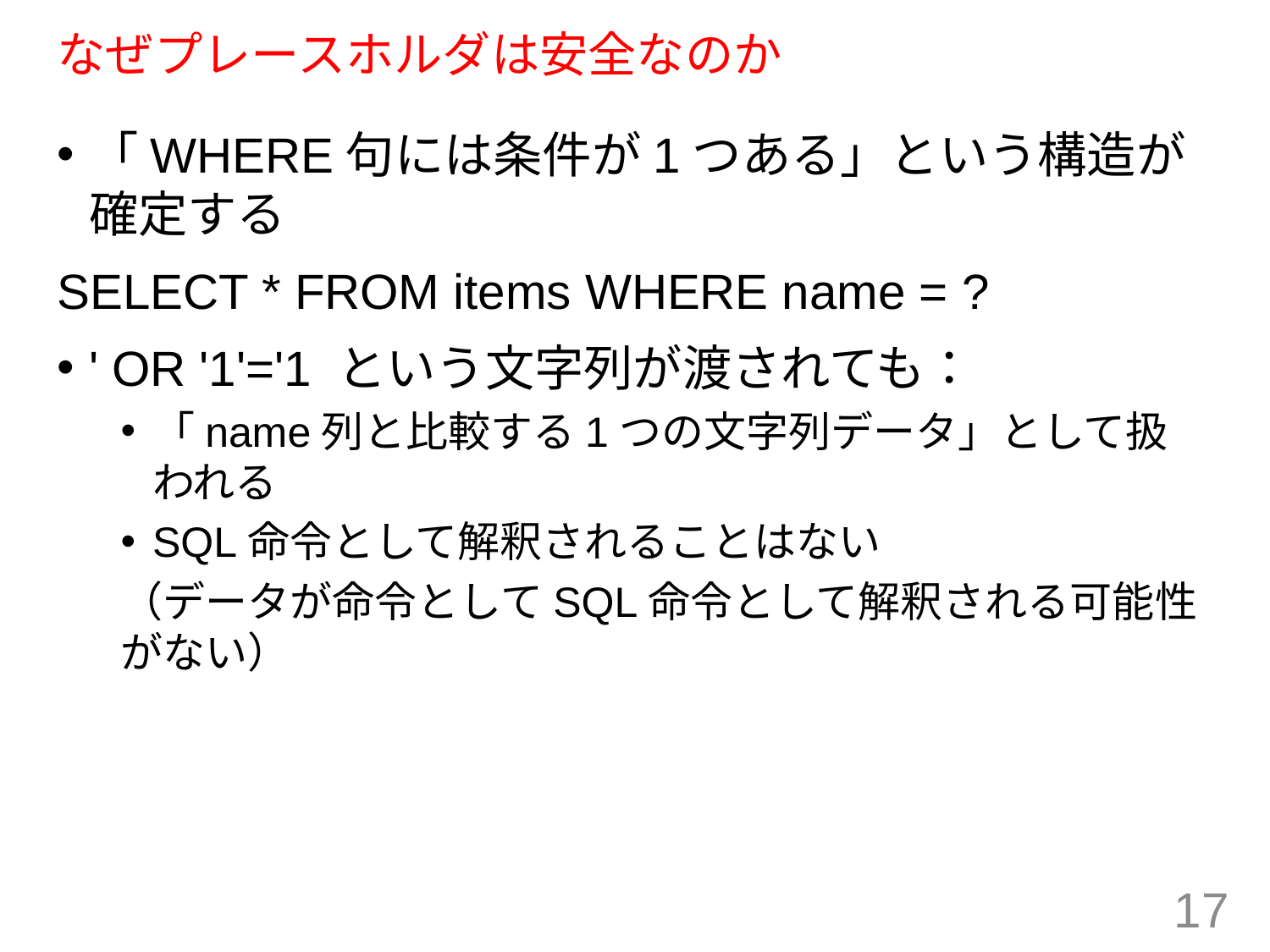

# なぜプレースホルダは安全なのか
「WHERE句には条件が1つある」という構造が確定する
SELECT * FROM items WHERE name = ?
' OR '1'='1 という文字列が渡されても：
「name列と比較する1つの文字列データ」として扱われる
SQL命令として解釈されることはない
（データが命令としてSQL命令として解釈される可能性がない）
17